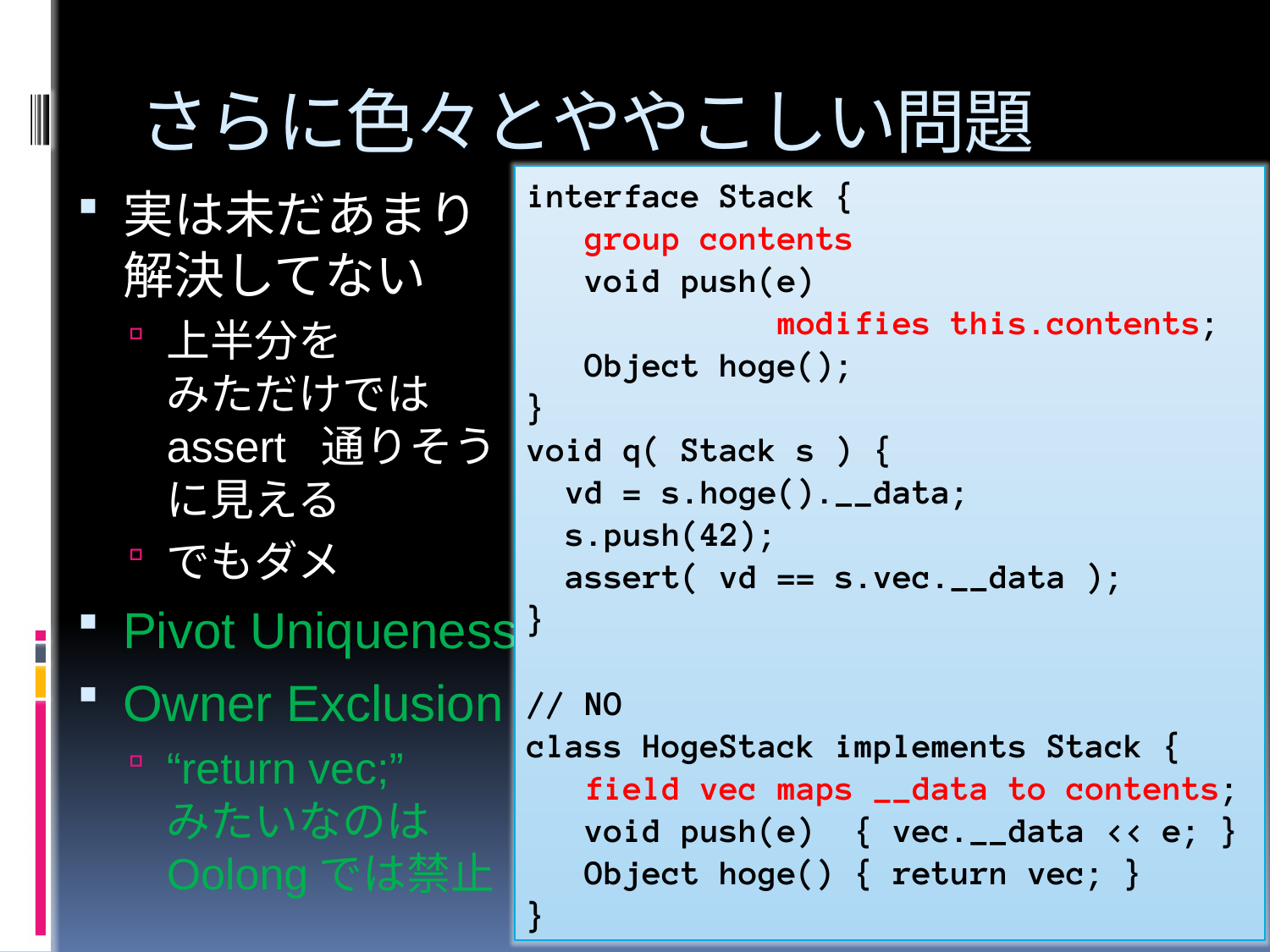

# さらに色々とややこしい問題
interface Stack {
   group contents
   void push(e)
             modifies this.contents;
   Object hoge();
}
void q( Stack s ) {
  vd = s.hoge().__data;
  s.push(42);
  assert( vd == s.vec.__data );
}

// NO
class HogeStack implements Stack {
   field vec maps __data to contents;
   void push(e)  { vec.__data << e; }
   Object hoge() { return vec; }
}
実は未だあまり
解決してない
上半分を
みただけでは
assert  通りそう
に見える
でもダメ
Pivot Uniqueness
Owner Exclusion
“return vec;”
みたいなのは
Oolongでは禁止